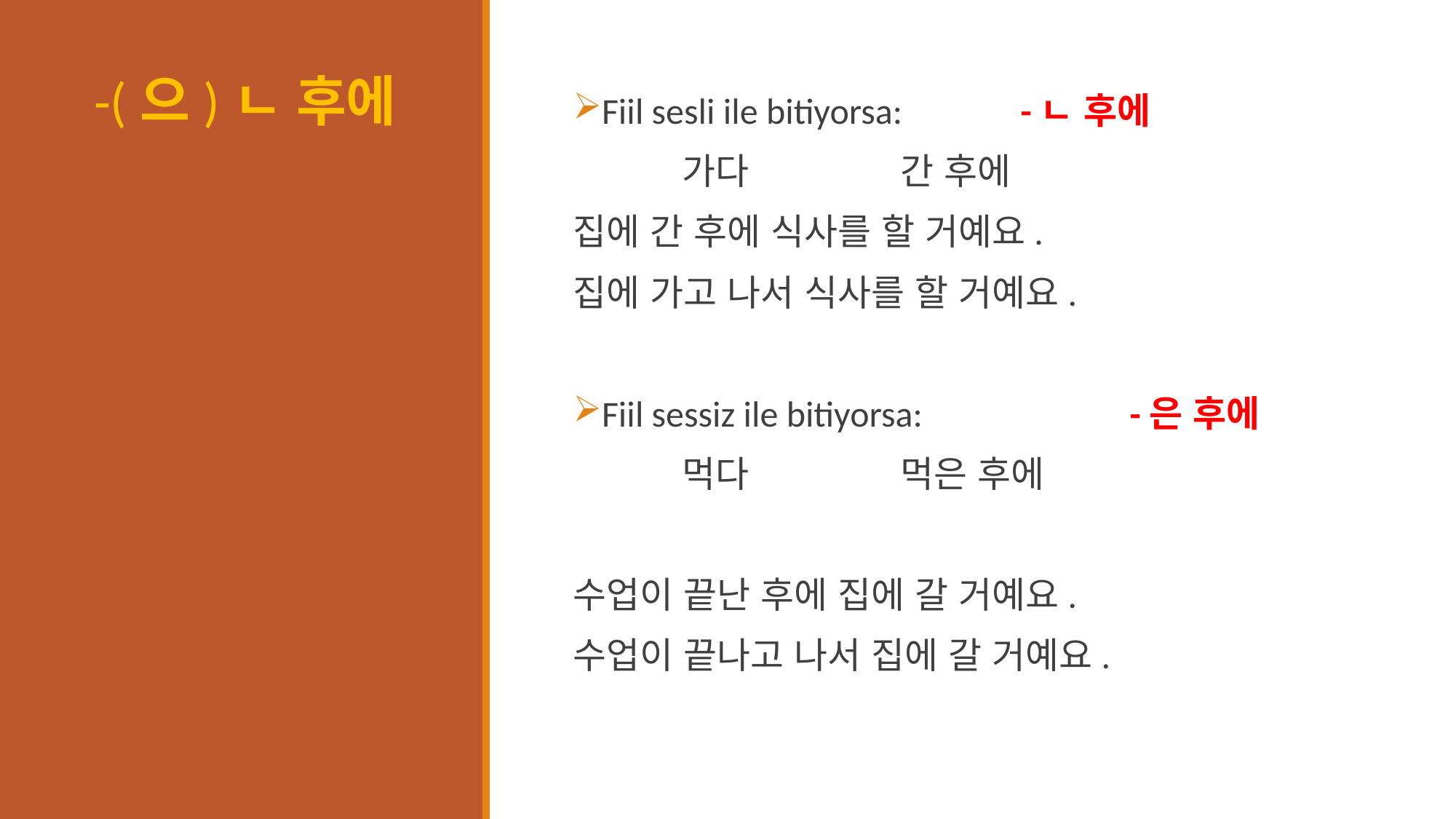

# -(으)ㄴ 후에
Fiil sesli ile bitiyorsa:		-ㄴ 후에
	가다		간 후에
집에 간 후에 식사를 할 거예요.
집에 가고 나서 식사를 할 거예요.

Fiil sessiz ile bitiyorsa:		-은 후에
	먹다		먹은 후에

수업이 끝난 후에 집에 갈 거예요.
수업이 끝나고 나서 집에 갈 거예요.